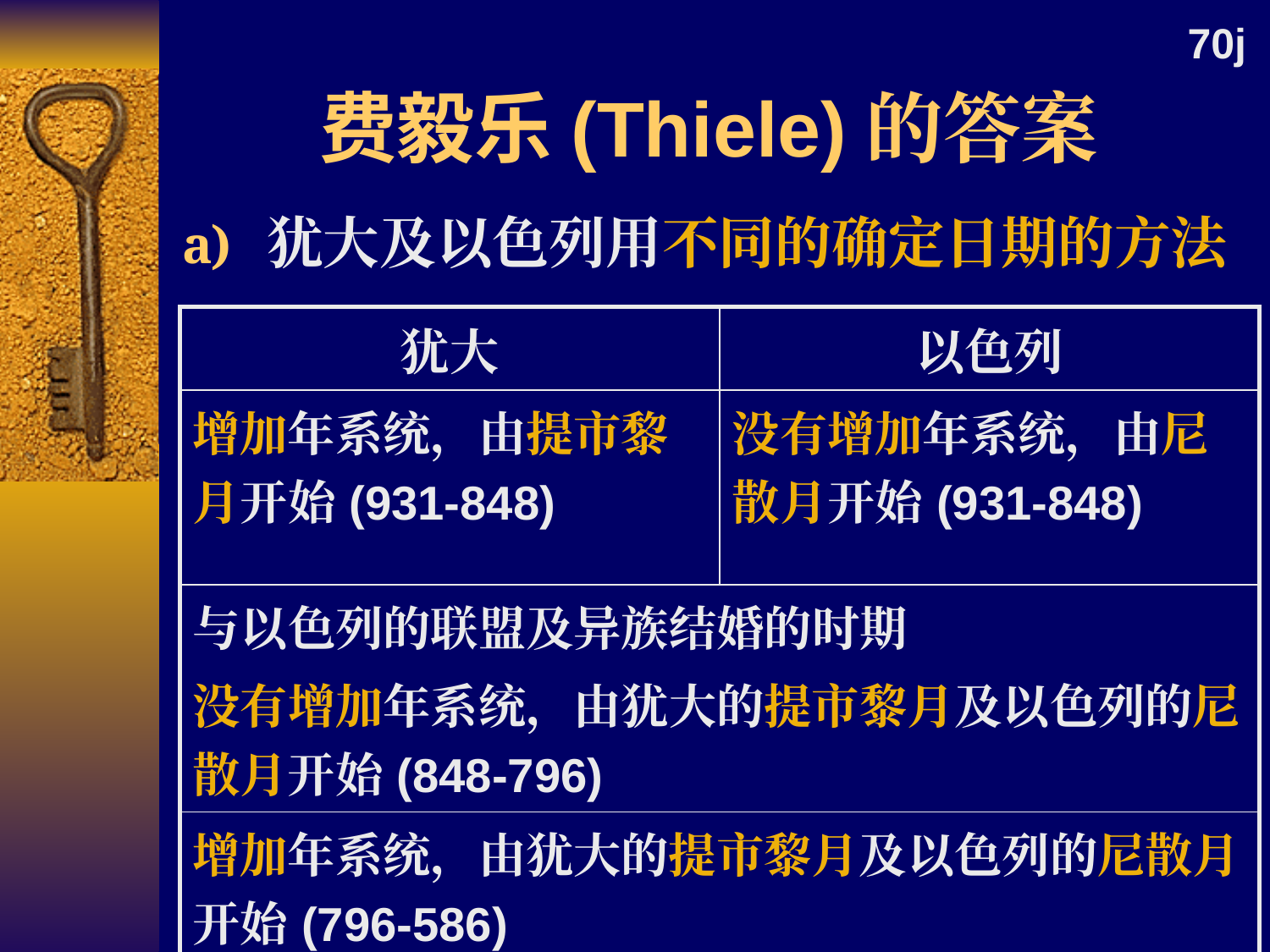

70j
# 费毅乐(Thiele)的答案
犹大及以色列用不同的确定日期的方法
| 犹大 | 以色列 |
| --- | --- |
| 增加年系统，由提市黎月开始(931-848) | 没有增加年系统，由尼散月开始(931-848) |
| 与以色列的联盟及异族结婚的时期 没有增加年系统，由犹大的提市黎月及以色列的尼散月开始(848-796) |  |
| 增加年系统，由犹大的提市黎月及以色列的尼散月开始(796-586) |  |